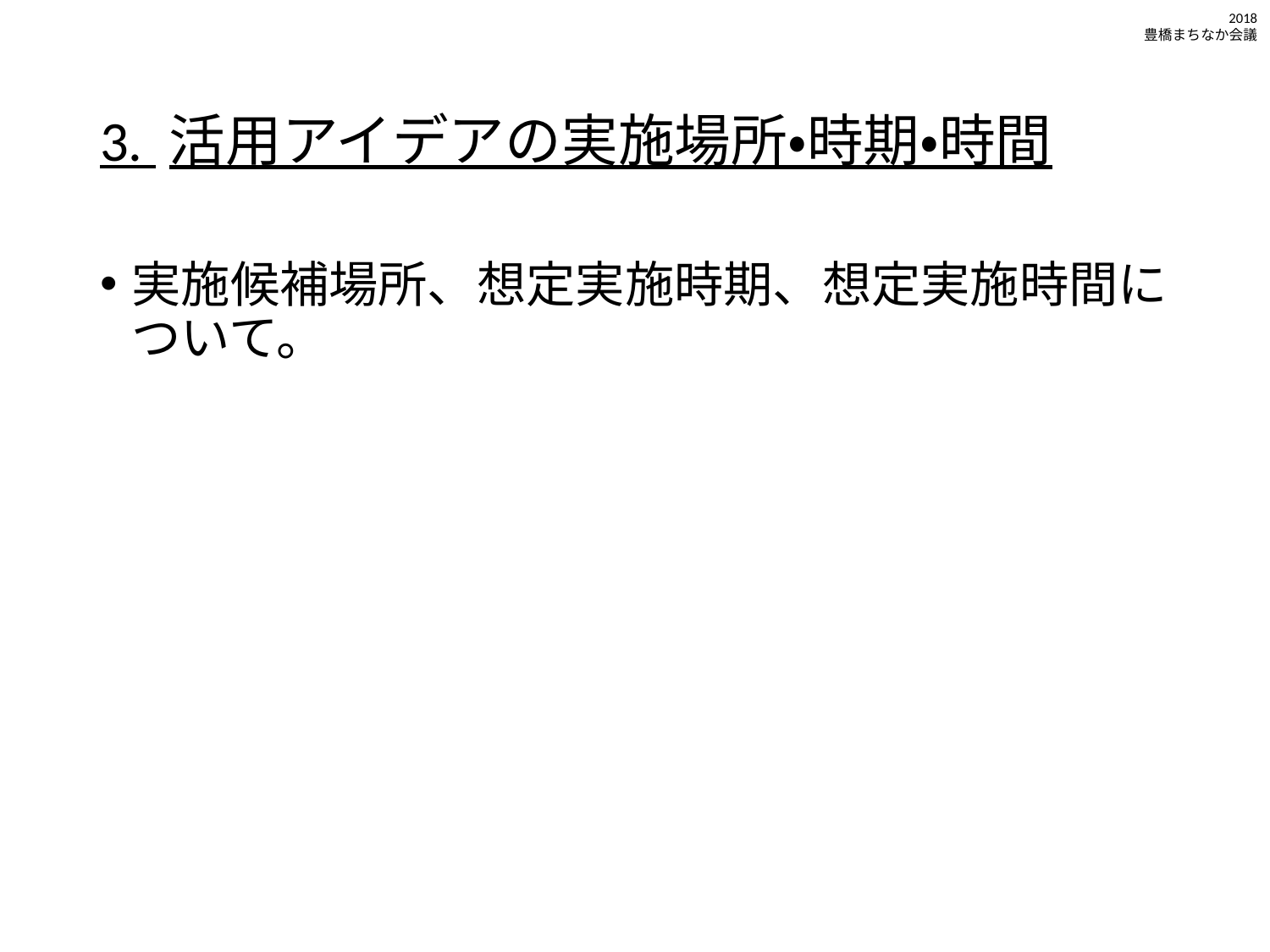

2018
豊橋まちなか会議
# 3. 活用アイデアの実施場所・時期・時間
実施候補場所、想定実施時期、想定実施時間について。